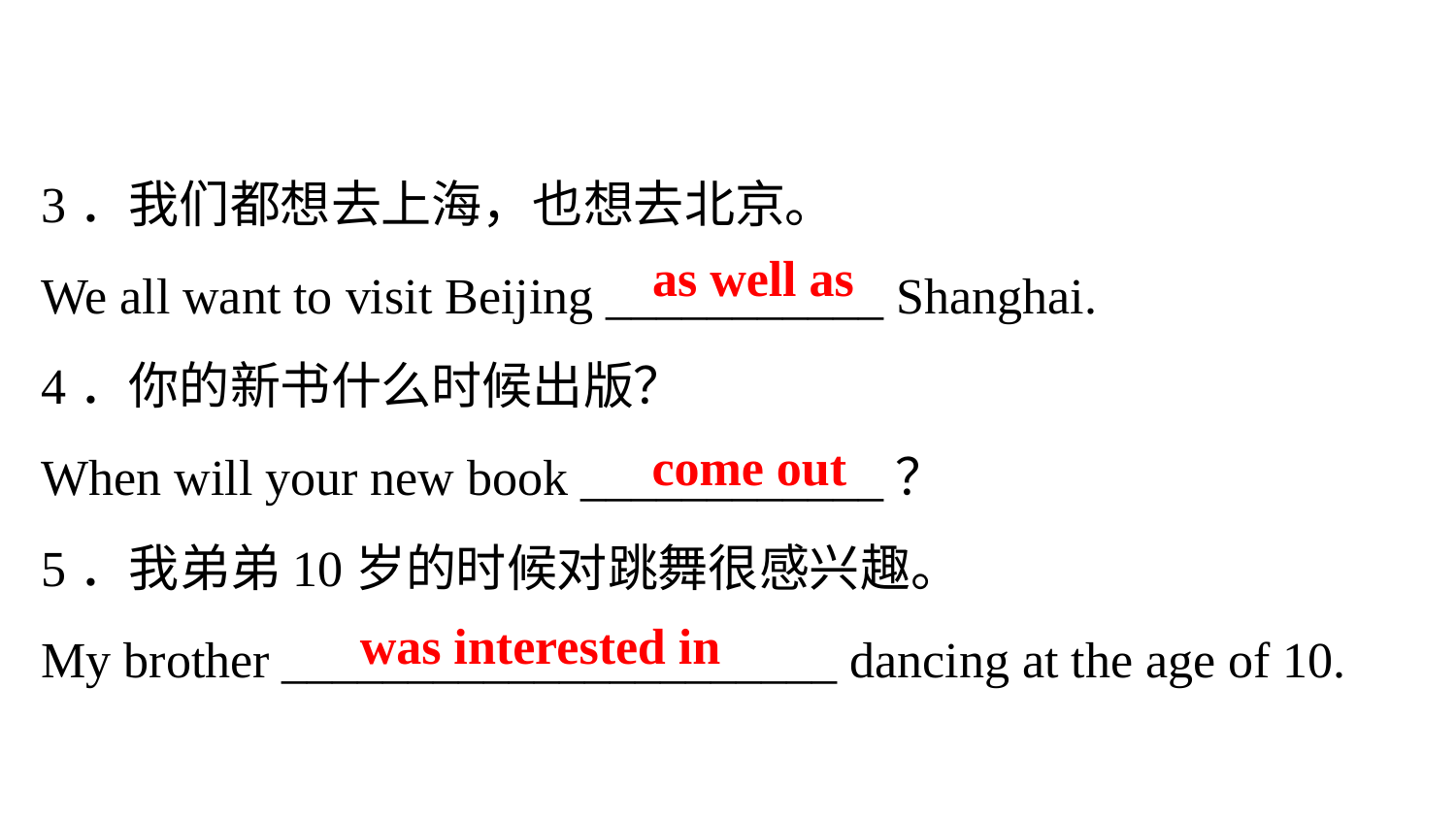

3．我们都想去上海，也想去北京。
We all want to visit Beijing ___________ Shanghai.
4．你的新书什么时候出版？
When will your new book ____________？
5．我弟弟10岁的时候对跳舞很感兴趣。
My brother ______________________ dancing at the age of 10.
as well as
come out
was interested in